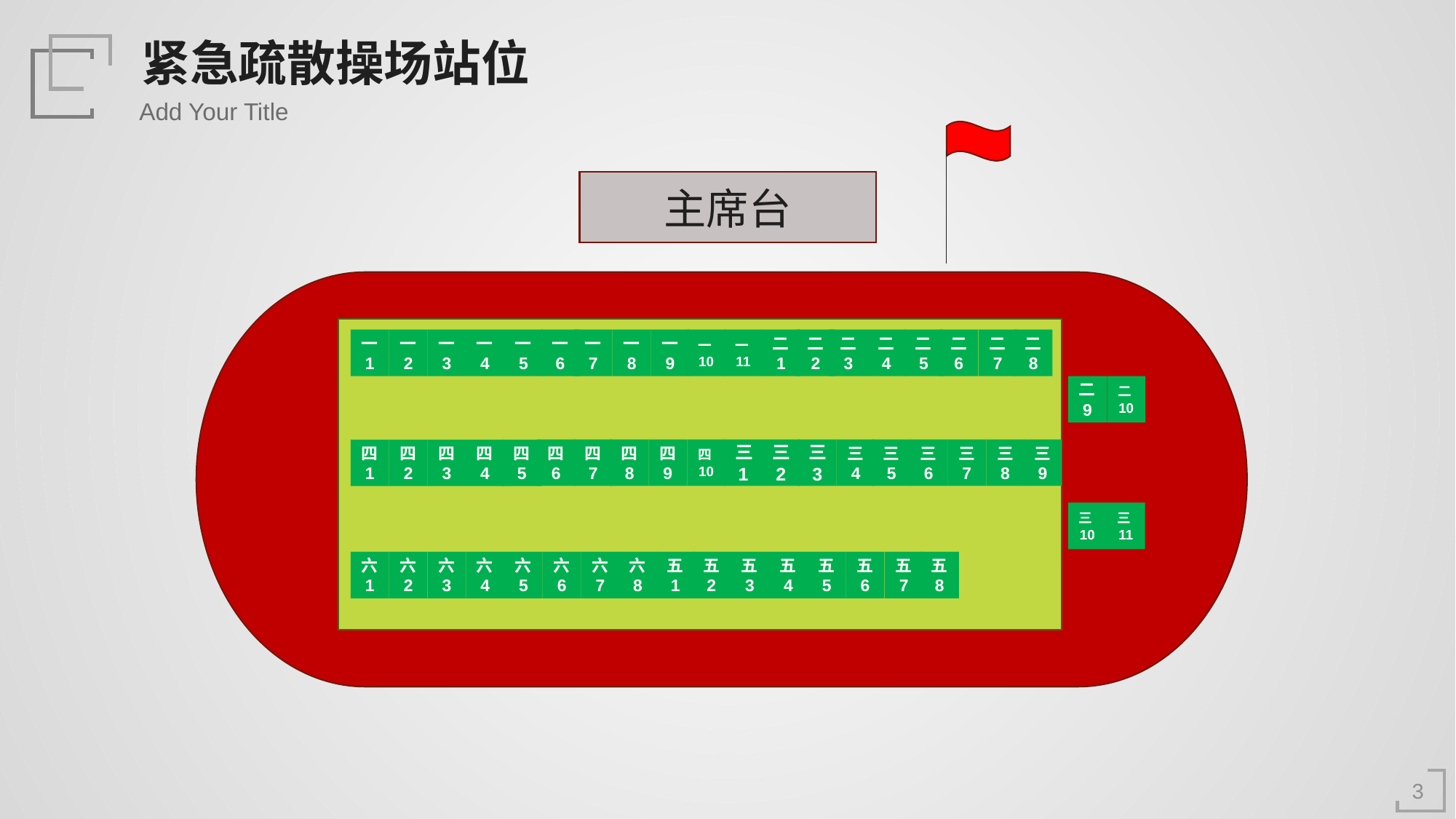

紧急疏散操场站位
Add Your Title

主席台

二7
二8
二3
二4
二5
二6
一10
一11
二1
二2
一9
一6
一7
一8
一4
一5
一3
一2
一1
二9
二10
三7
三8
三9
三2
三3
三4
三5
三6
四6
四7
四9
四10
三1
四8
四5
四4
四3
四2
四1
三10
三11
六1
六2
六3
六4
六5
六6
六7
六8
五1
五2
五3
五4
五5
五6
五7
五8